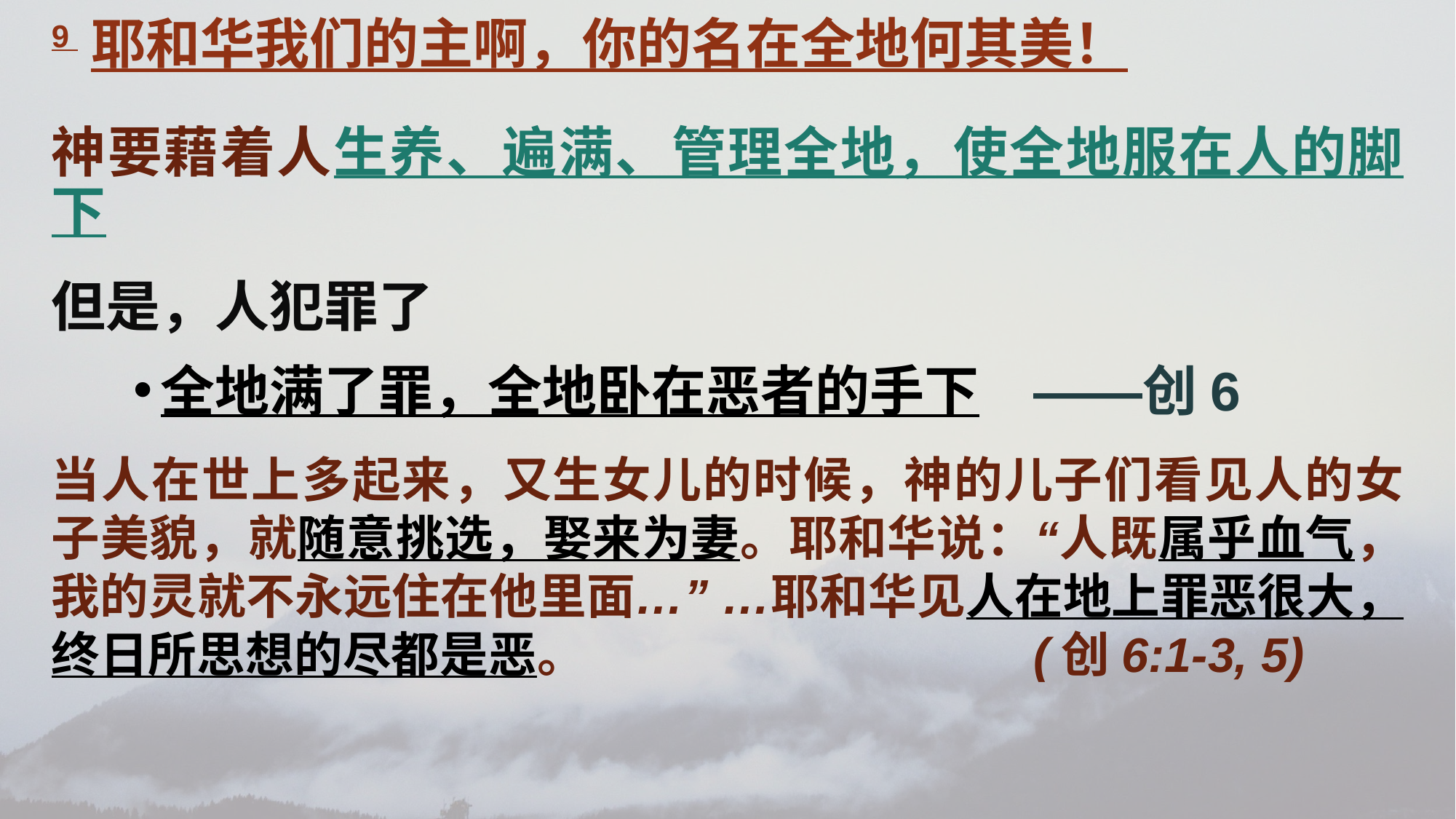

9 耶和华我们的主啊，你的名在全地何其美！
神要藉着人生养、遍满、管理全地，使全地服在人的脚下
但是，人犯罪了
全地满了罪，全地卧在恶者的手下	——创6
当人在世上多起来，又生女儿的时候，神的儿子们看见人的女子美貌，就随意挑选，娶来为妻。耶和华说：“人既属乎血气，我的灵就不永远住在他里面…” …耶和华见人在地上罪恶很大，终日所思想的尽都是恶。 				(创6:1-3, 5)